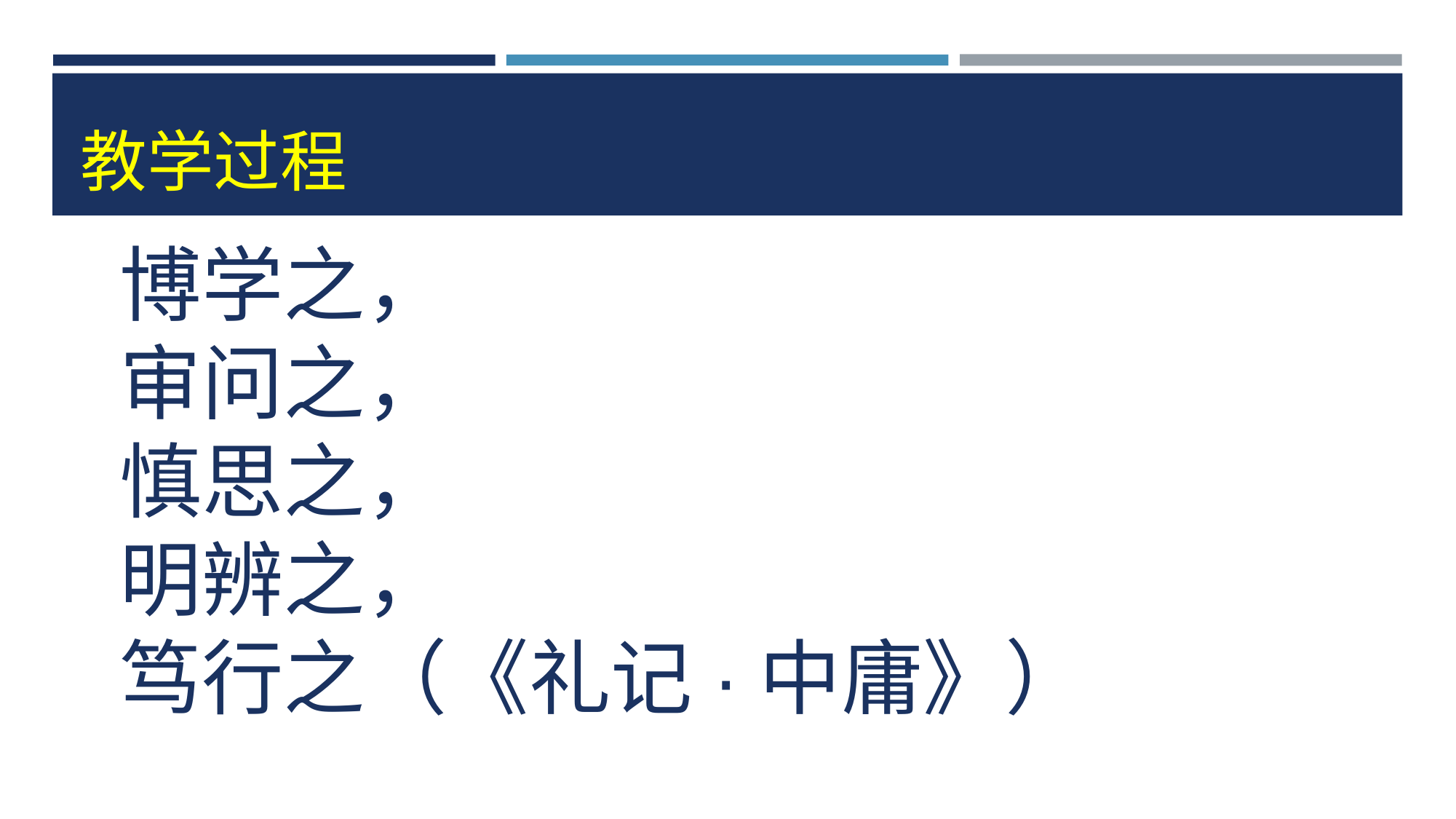

# 教学过程
博学之，
审问之，
慎思之，
明辨之，
笃行之（《礼记·中庸》）